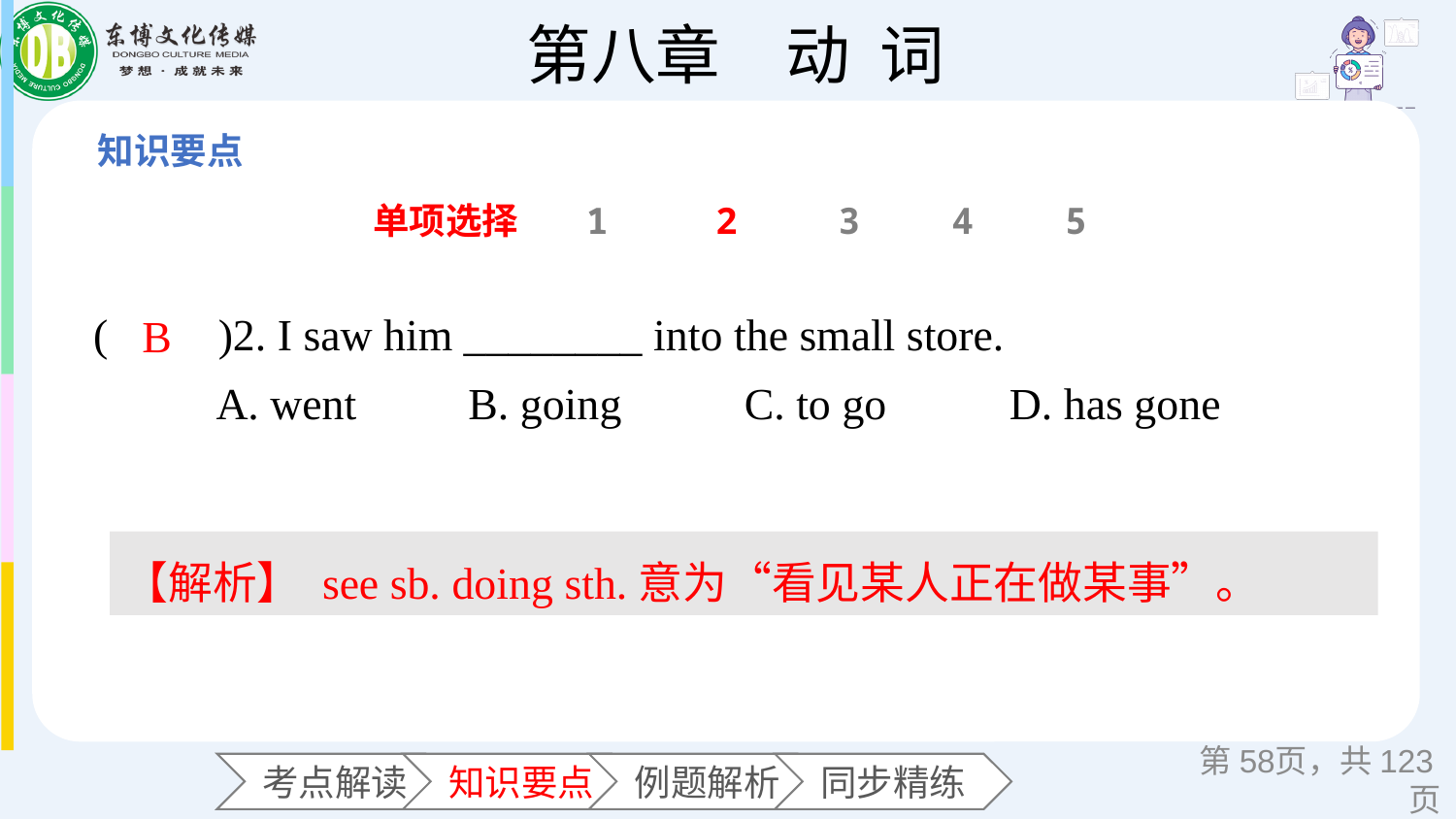

单项选择
1
2
3
4
5
(　　)2. I saw him ________ into the small store.
           A. went          B. going           C. to go           D. has gone
B
【解析】 see sb. doing sth.意为“看见某人正在做某事”。
第58页，共123页